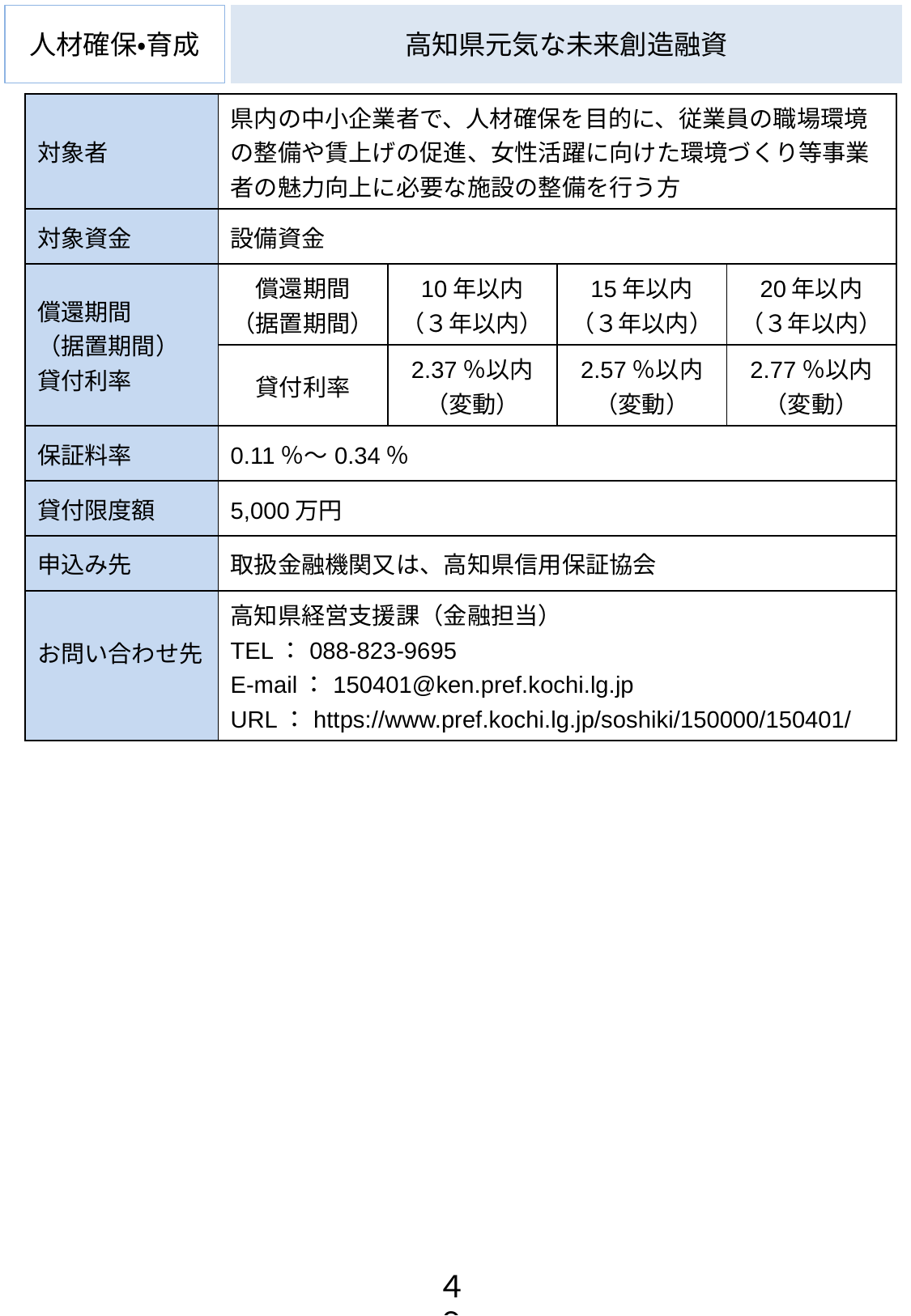

人材確保・育成
# 高知県元気な未来創造融資
| 対象者 | 県内の中小企業者で、人材確保を目的に、従業員の職場環境の整備や賃上げの促進、女性活躍に向けた環境づくり等事業者の魅力向上に必要な施設の整備を行う方 |  |  |  |
| --- | --- | --- | --- | --- |
| 対象資金 | 設備資金 |  |  |  |
| 償還期間 （据置期間） 貸付利率 | 償還期間 （据置期間） | 10年以内 （３年以内） | 15年以内 （３年以内） | 20年以内 （３年以内） |
|  | 貸付利率 | 2.37％以内 （変動） | 2.57％以内 （変動） | 2.77％以内 （変動） |
| 保証料率 | 0.11％～0.34％ |  |  |  |
| 貸付限度額 | 5,000万円 |  |  |  |
| 申込み先 | 取扱金融機関又は、高知県信用保証協会 |  |  |  |
| お問い合わせ先 | 高知県経営支援課（金融担当）　 TEL：088-823-9695 E-mail：150401@ken.pref.kochi.lg.jp URL：https://www.pref.kochi.lg.jp/soshiki/150000/150401/ |  |  |  |
４９